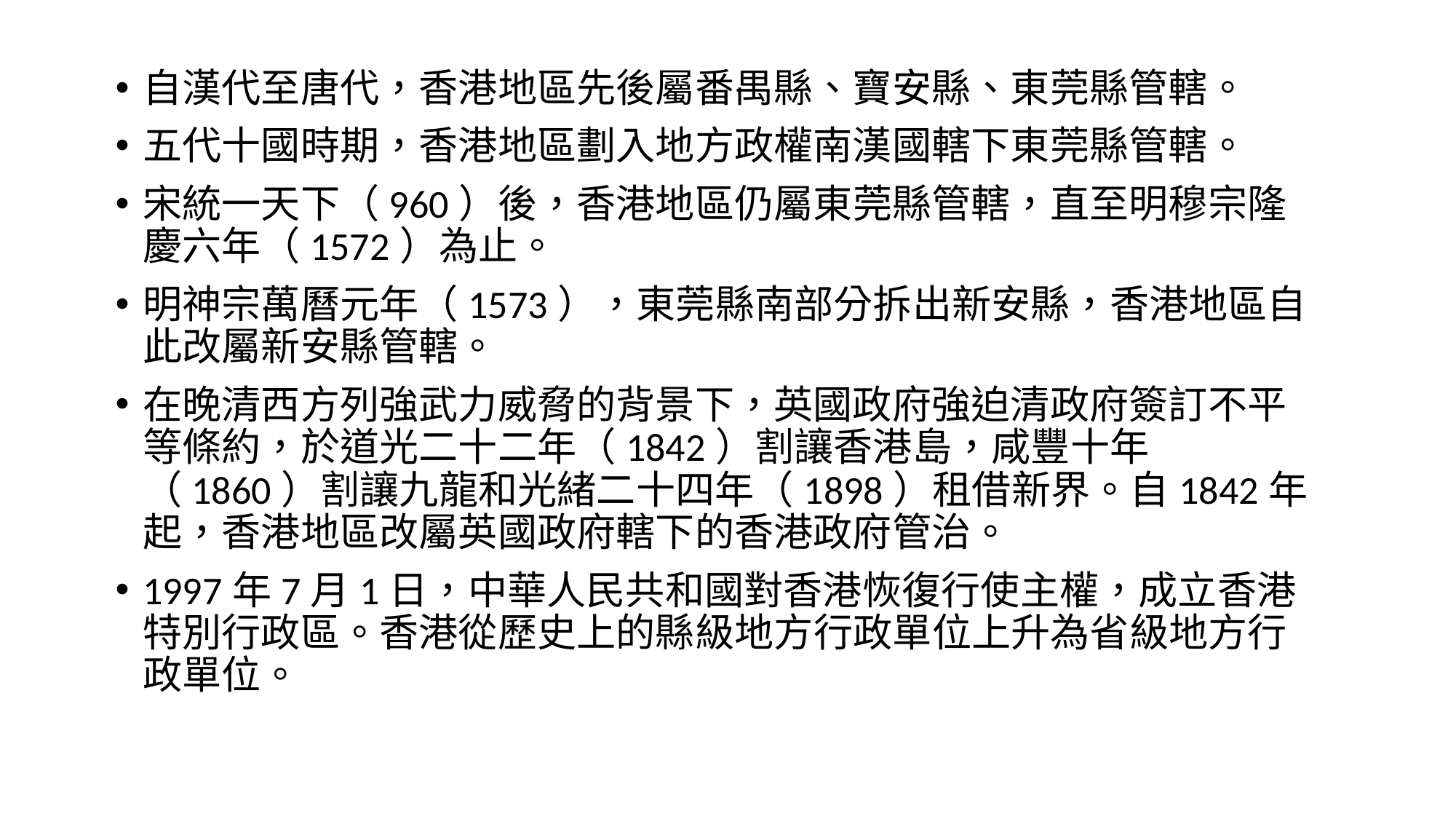

自漢代至唐代，香港地區先後屬番禺縣、寶安縣、東莞縣管轄。
五代十國時期，香港地區劃入地方政權南漢國轄下東莞縣管轄。
宋統一天下（960）後，香港地區仍屬東莞縣管轄，直至明穆宗隆慶六年（1572）為止。
明神宗萬曆元年（1573），東莞縣南部分拆出新安縣，香港地區自此改屬新安縣管轄。
在晚清西方列強武力威脅的背景下，英國政府強迫清政府簽訂不平等條約，於道光二十二年（1842）割讓香港島，咸豐十年（1860）割讓九龍和光緒二十四年（1898）租借新界。自1842年起，香港地區改屬英國政府轄下的香港政府管治。
1997年7月1日，中華人民共和國對香港恢復行使主權，成立香港特別行政區。香港從歷史上的縣級地方行政單位上升為省級地方行政單位。

#